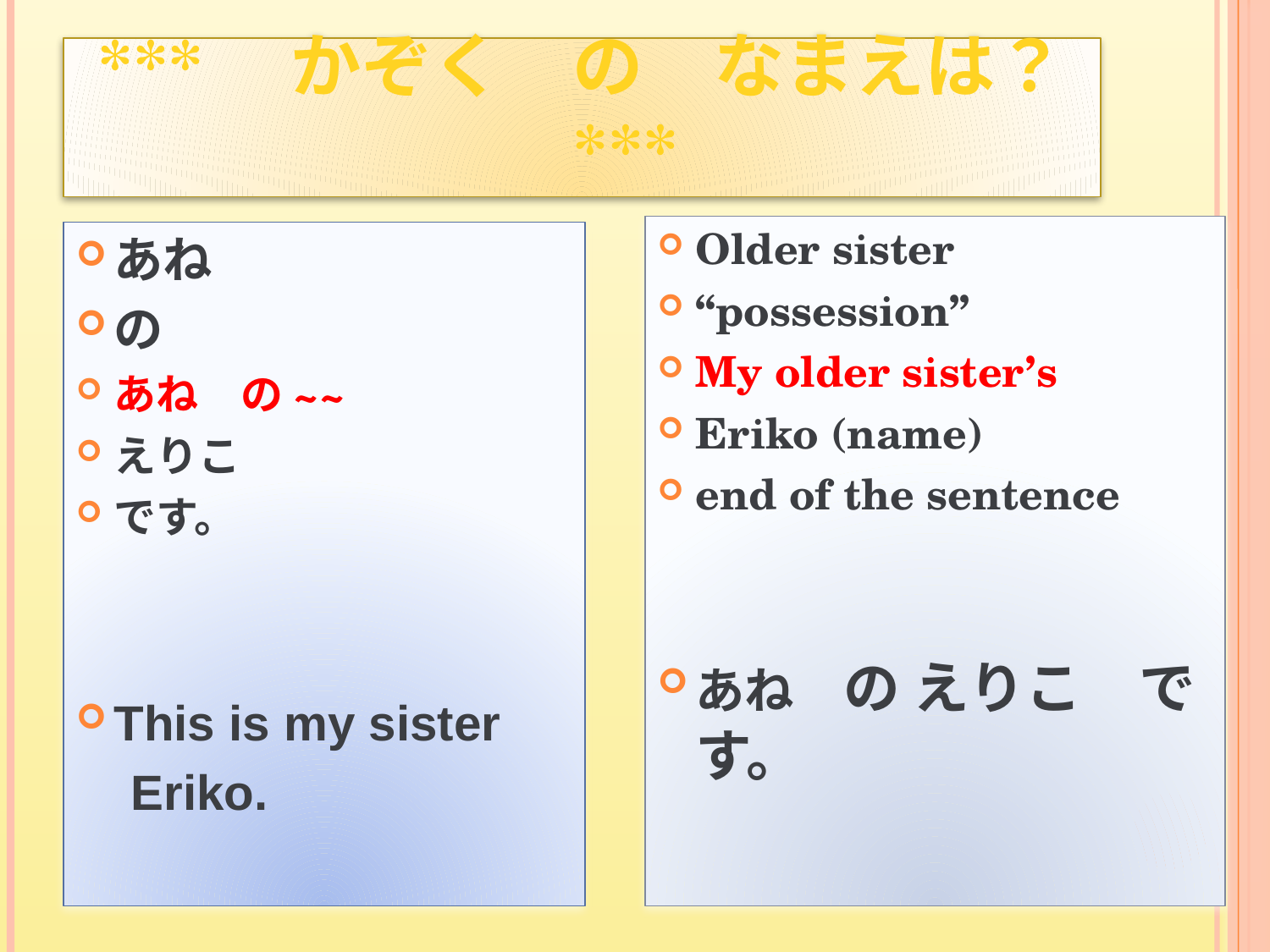

# ***　かぞく　の　なまえは？　***
Older sister
“possession”
My older sister’s
Eriko (name)
end of the sentence

あね　の えりこ　です。

あね
の
あね　の~~
えりこ
です。

This is my sister
    Eriko.